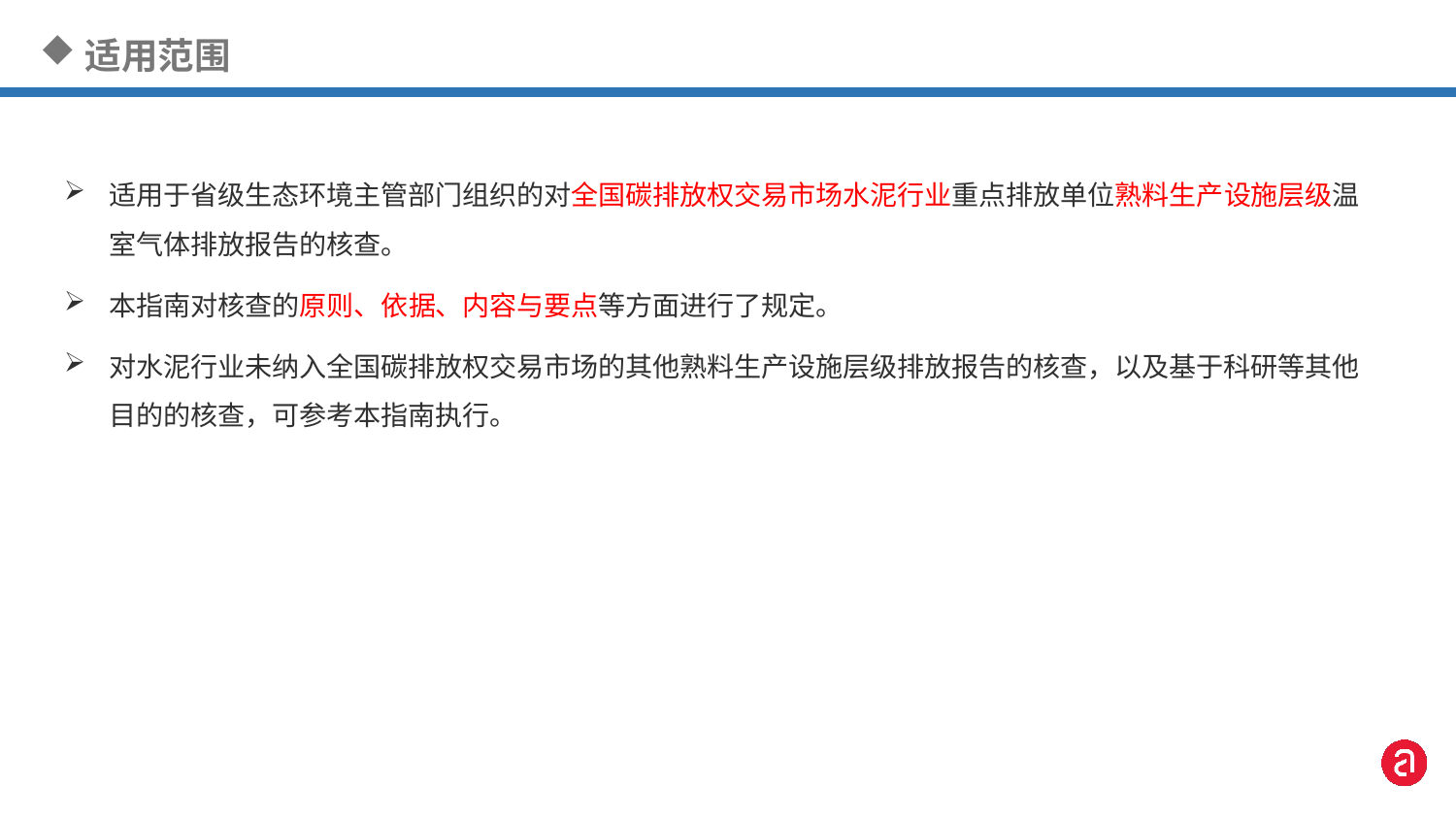

适用范围
适用于省级生态环境主管部门组织的对全国碳排放权交易市场水泥行业重点排放单位熟料生产设施层级温室气体排放报告的核查。
本指南对核查的原则、依据、内容与要点等方面进行了规定。
对水泥行业未纳入全国碳排放权交易市场的其他熟料生产设施层级排放报告的核查，以及基于科研等其他目的的核查，可参考本指南执行。